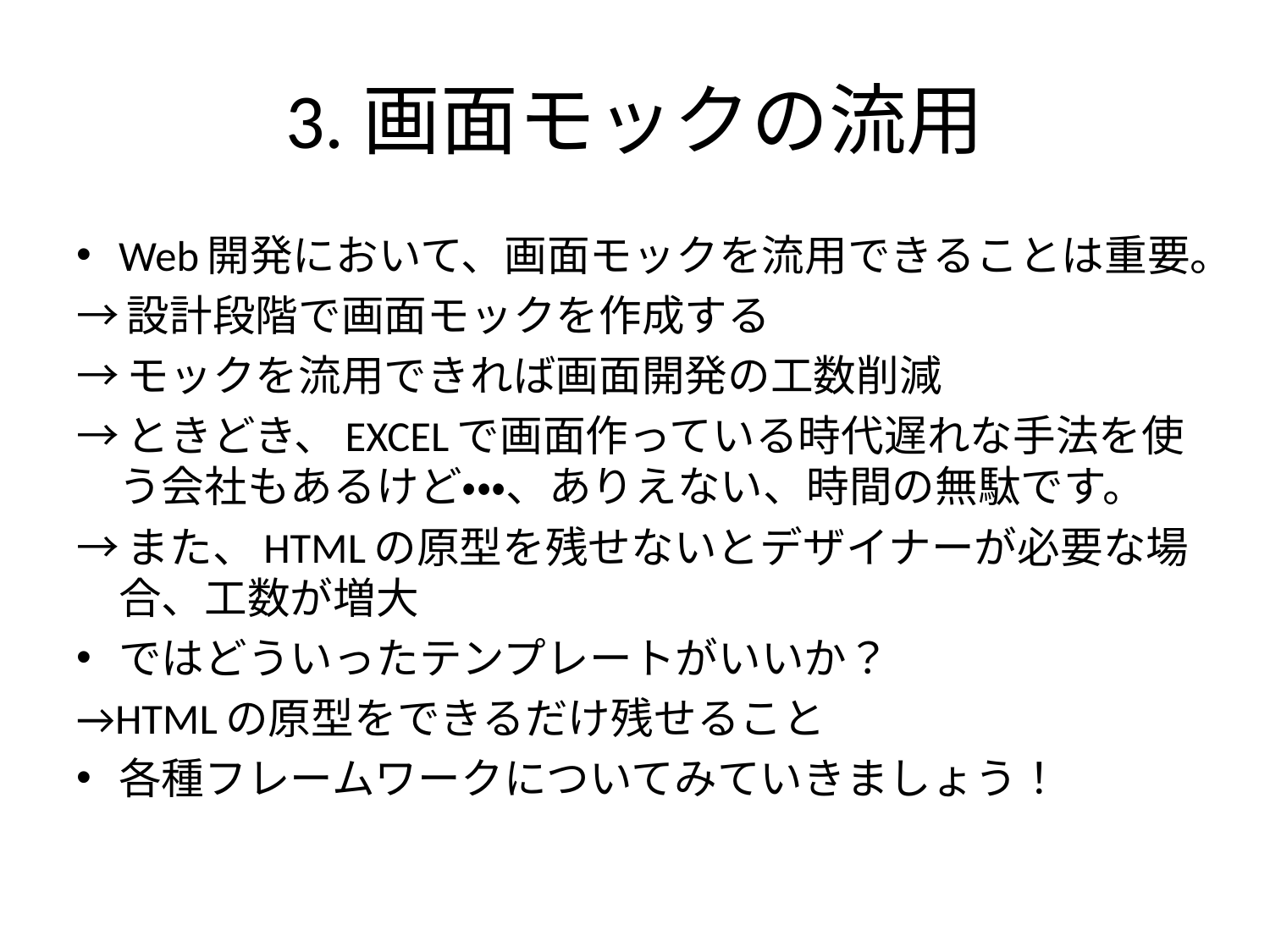

# 3.画面モックの流用
Web開発において、画面モックを流用できることは重要。
→設計段階で画面モックを作成する
→モックを流用できれば画面開発の工数削減
→ときどき、EXCELで画面作っている時代遅れな手法を使う会社もあるけど・・・、ありえない、時間の無駄です。
→また、HTMLの原型を残せないとデザイナーが必要な場合、工数が増大
ではどういったテンプレートがいいか？
→HTMLの原型をできるだけ残せること
各種フレームワークについてみていきましょう！